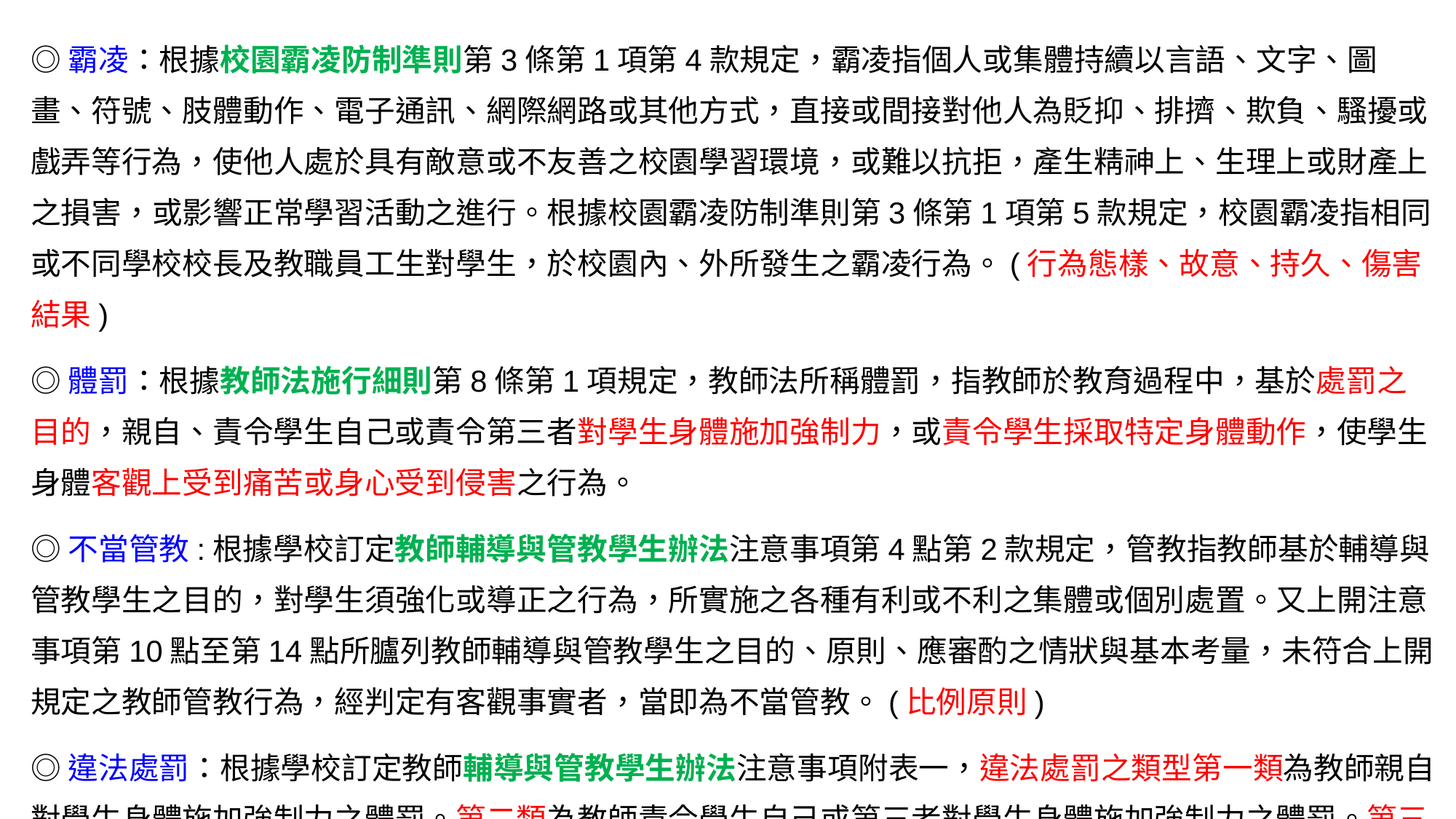

◎霸凌：根據校園霸凌防制準則第3條第1項第4款規定，霸凌指個人或集體持續以言語、文字、圖畫、符號、肢體動作、電子通訊、網際網路或其他方式，直接或間接對他人為貶抑、排擠、欺負、騷擾或戲弄等行為，使他人處於具有敵意或不友善之校園學習環境，或難以抗拒，產生精神上、生理上或財產上之損害，或影響正常學習活動之進行。根據校園霸凌防制準則第3條第1項第5款規定，校園霸凌指相同或不同學校校長及教職員工生對學生，於校園內、外所發生之霸凌行為。(行為態樣、故意、持久、傷害結果)
◎體罰：根據教師法施行細則第8條第1項規定，教師法所稱體罰，指教師於教育過程中，基於處罰之目的，親自、責令學生自己或責令第三者對學生身體施加強制力，或責令學生採取特定身體動作，使學生身體客觀上受到痛苦或身心受到侵害之行為。
◎不當管教:根據學校訂定教師輔導與管教學生辦法注意事項第4點第2款規定，管教指教師基於輔導與管教學生之目的，對學生須強化或導正之行為，所實施之各種有利或不利之集體或個別處置。又上開注意事項第10點至第14點所臚列教師輔導與管教學生之目的、原則、應審酌之情狀與基本考量，未符合上開規定之教師管教行為，經判定有客觀事實者，當即為不當管教。(比例原則)
◎違法處罰：根據學校訂定教師輔導與管教學生辦法注意事項附表一，違法處罰之類型第一類為教師親自對學生身體施加強制力之體罰。第二類為教師責令學生自己或第三者對學生身體施加強制力之體罰。第三類為責令學生採取特定身體動作之體罰。第四類則為體罰以外之違法處罰。上開四種類型僅屬舉例說明之性質，其未列入之情形，符合法定要件（基於處罰之目的、使學生身體客觀上受到痛苦或身心受到侵害等要件）者，仍為違法處罰。(合法處罰要符合比例原則)